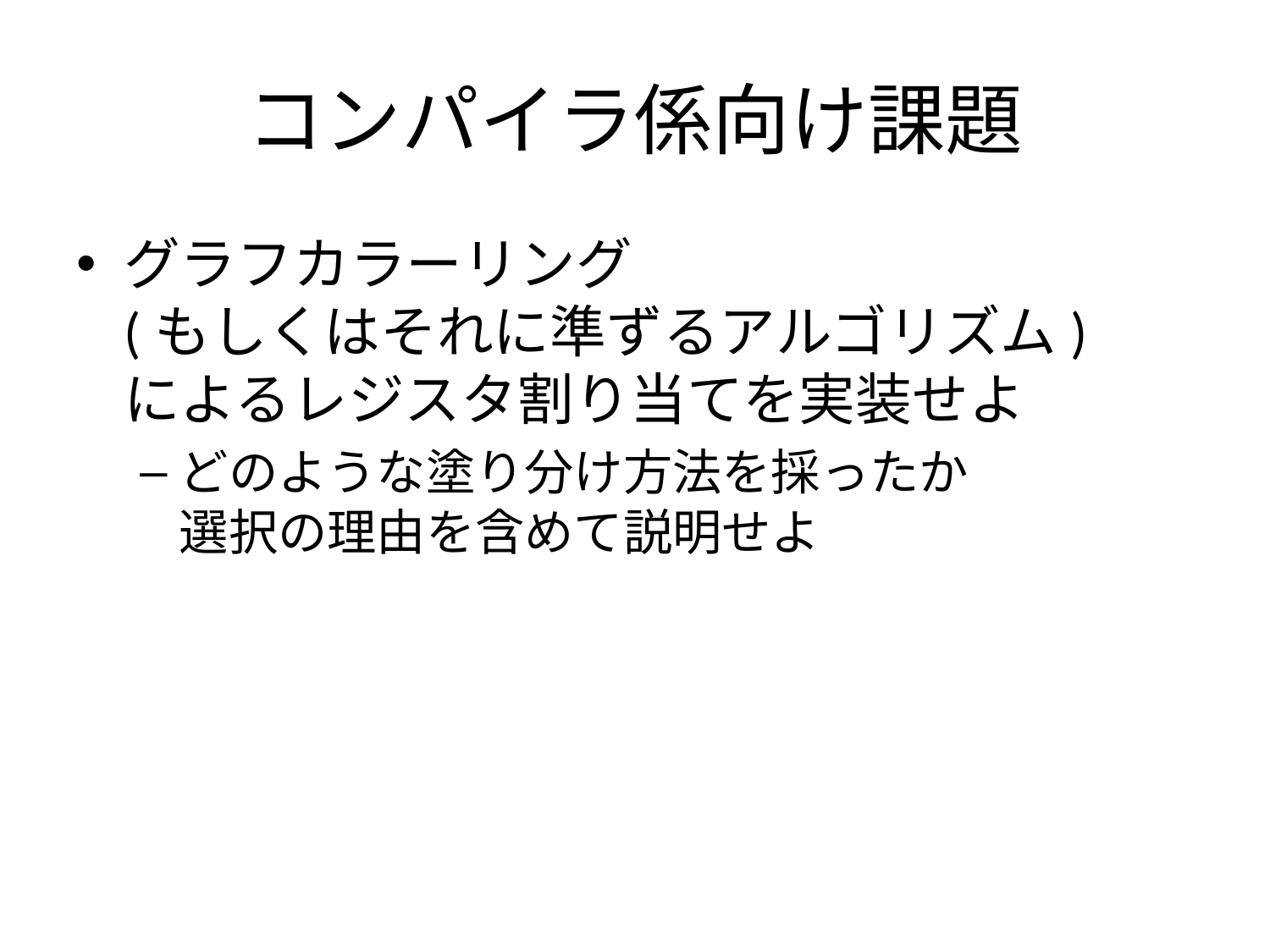

# コンパイラ係向け課題
グラフカラーリング
(もしくはそれに準ずるアルゴリズム)
によるレジスタ割り当てを実装せよ
どのような塗り分け方法を採ったか
選択の理由を含めて説明せよ